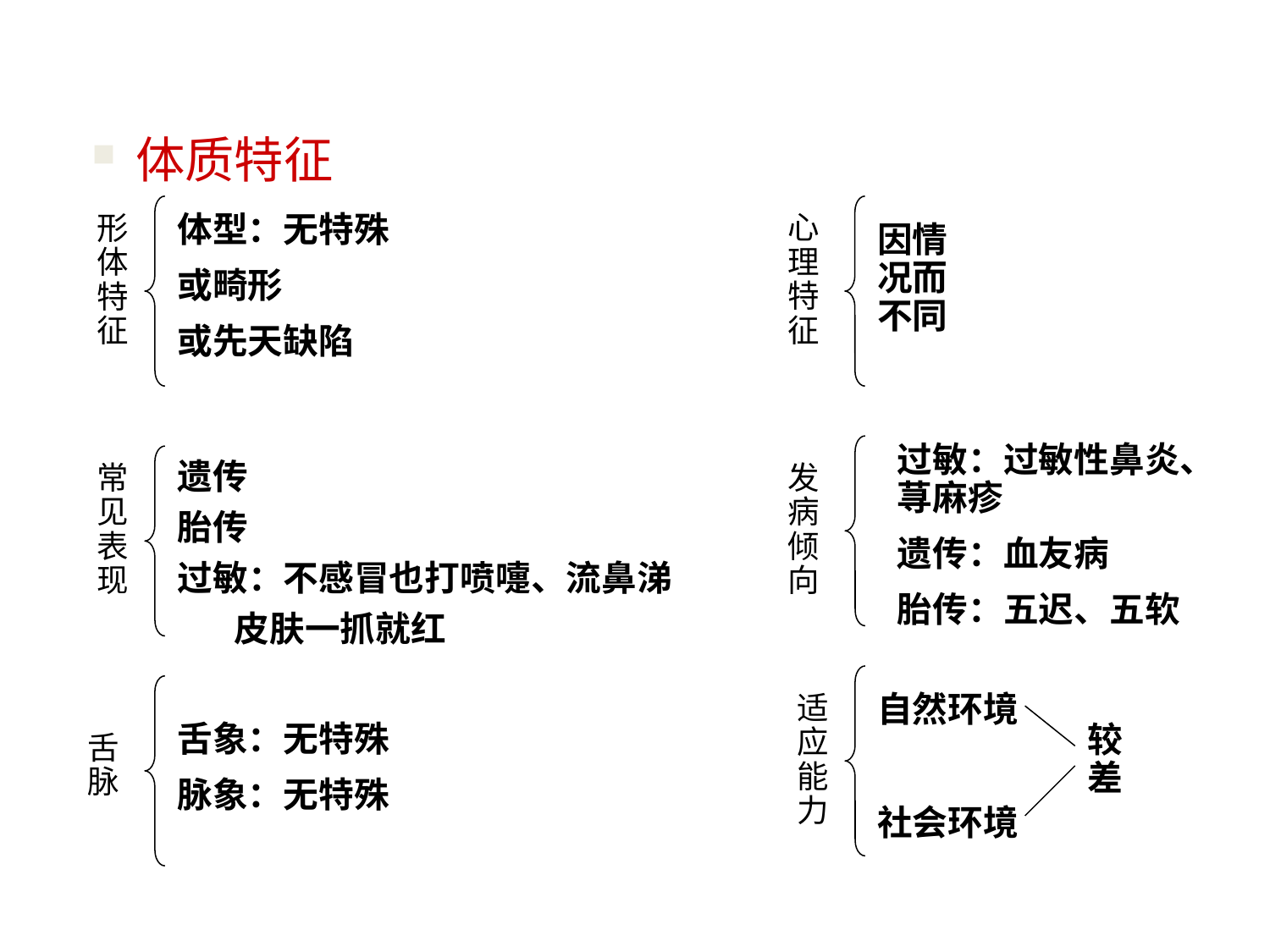

体质特征

心理特征
形体特征
体型：无特殊
或畸形
或先天缺陷
因情况而不同

过敏：过敏性鼻炎、荨麻疹
遗传：血友病
胎传：五迟、五软
遗传
胎传
过敏：不感冒也打喷嚏、流鼻涕
      皮肤一抓就红

发病倾向
常见表现

适应能力
自然环境

舌象：无特殊
脉象：无特殊
较差
舌脉

社会环境